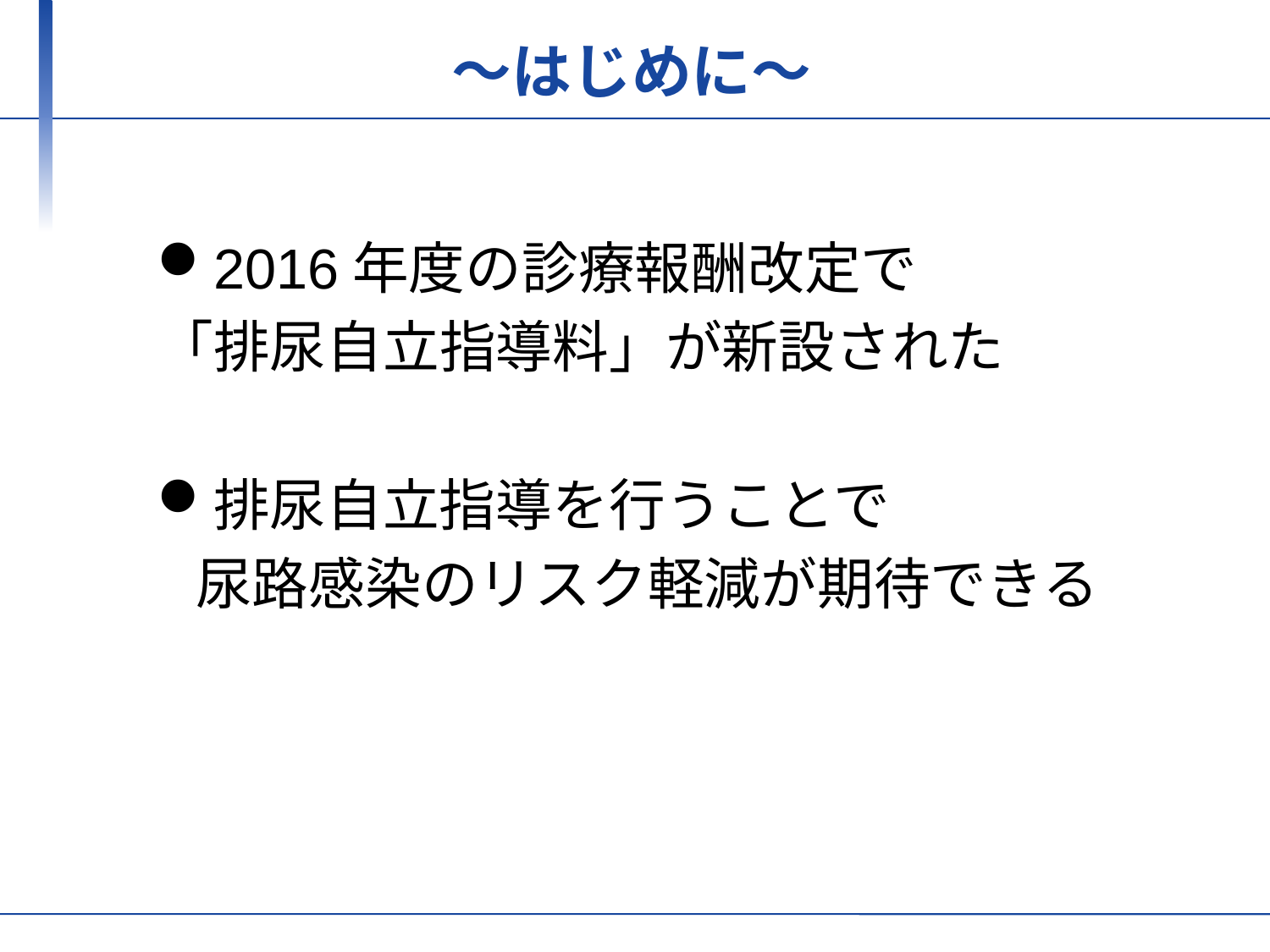

# ～はじめに～
2016年度の診療報酬改定で
「排尿自立指導料」が新設された

排尿自立指導を行うことで
  尿路感染のリスク軽減が期待できる